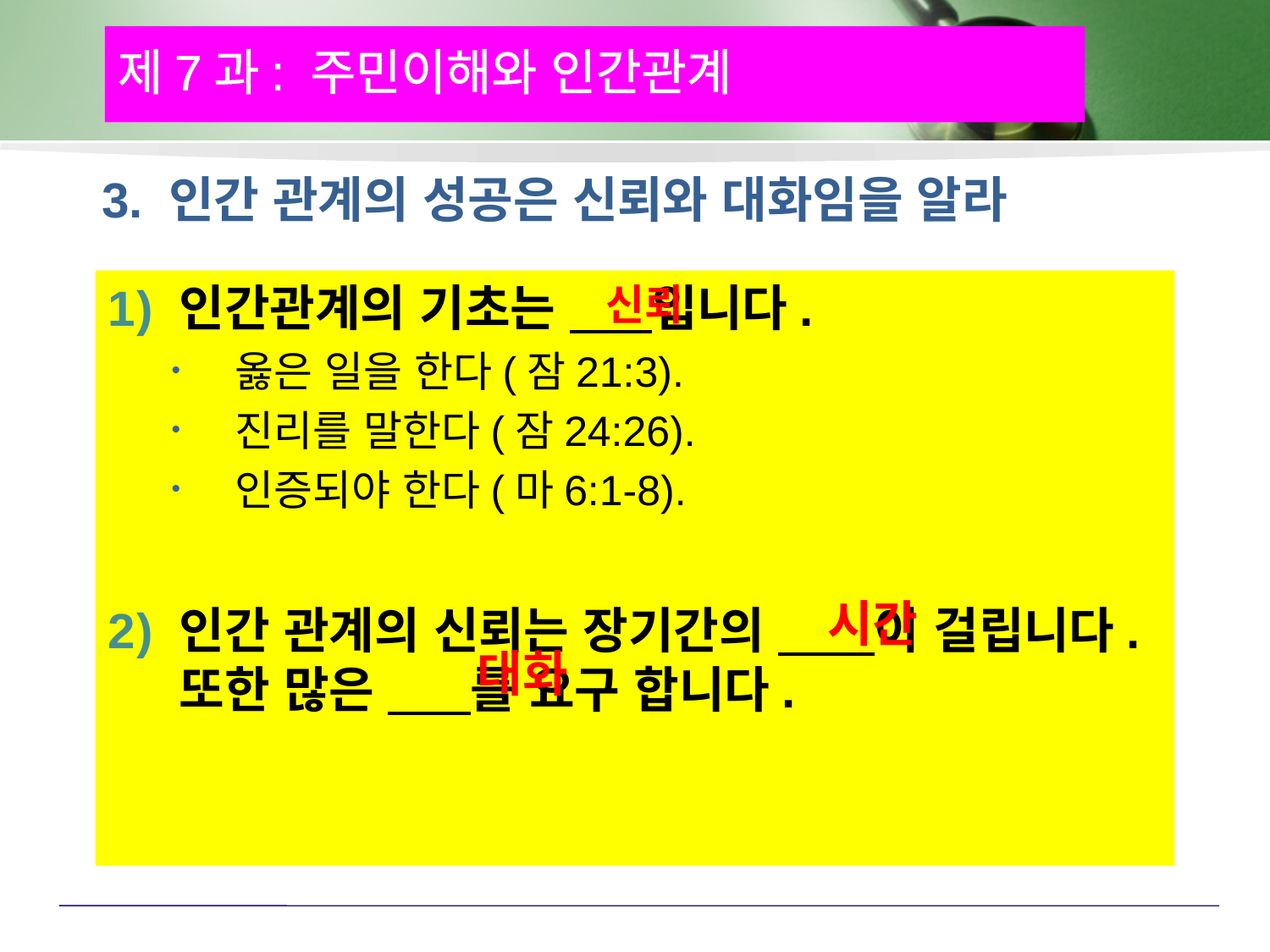

제7과: 주민이해와 인간관계
3. 인간 관계의 성공은 신뢰와 대화임을 알라
인간관계의 기초는       입니다.
옳은 일을 한다(잠21:3).
진리를 말한다(잠24:26).
인증되야 한다(마6:1-8).

인간 관계의 신뢰는 장기간의        이 걸립니다. 또한 많은       를 요구 합니다.
신뢰
시간
대화